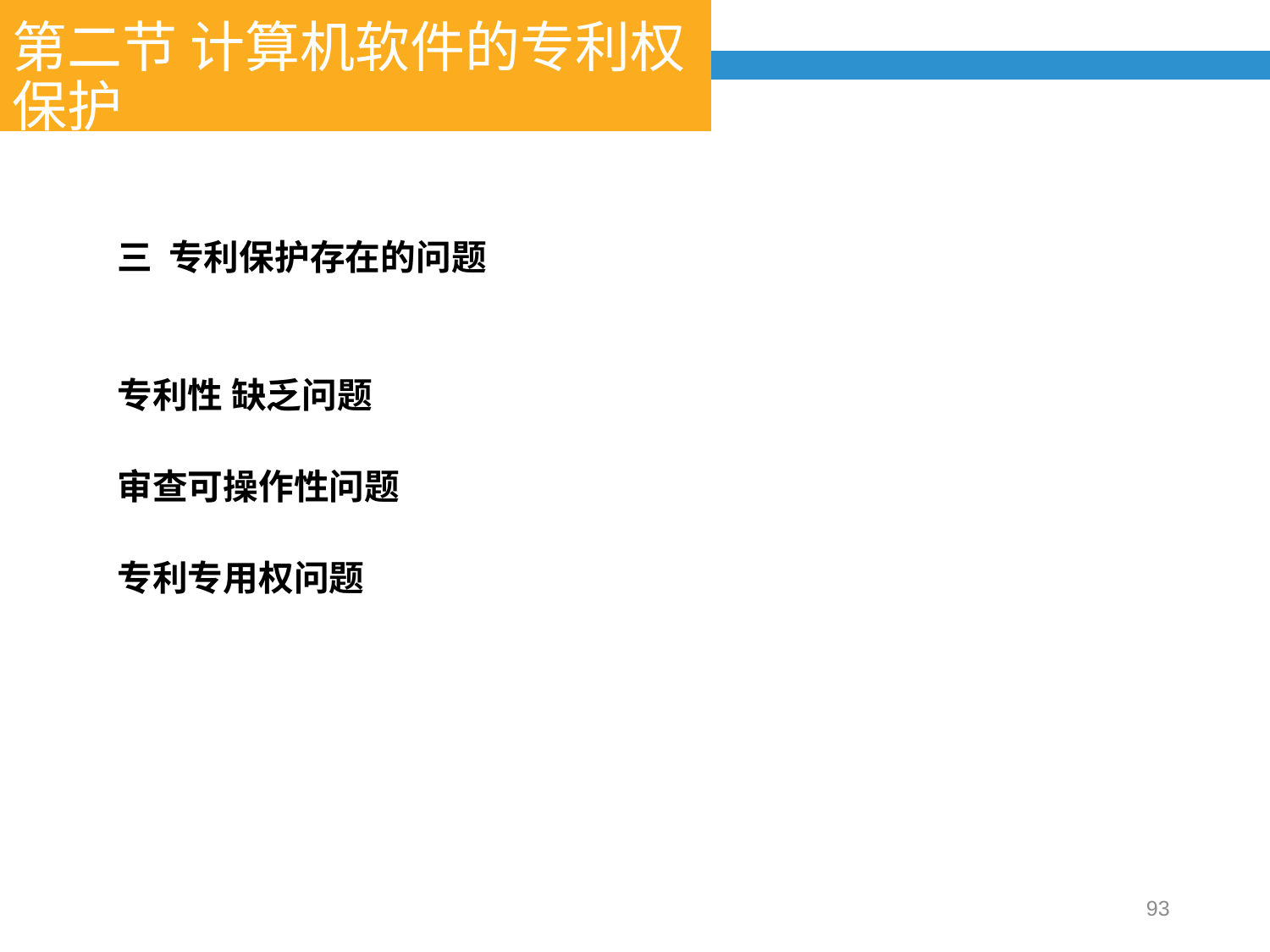

第二节 计算机软件的专利权保护
三  专利保护存在的问题

专利性 缺乏问题

审查可操作性问题

专利专用权问题

93